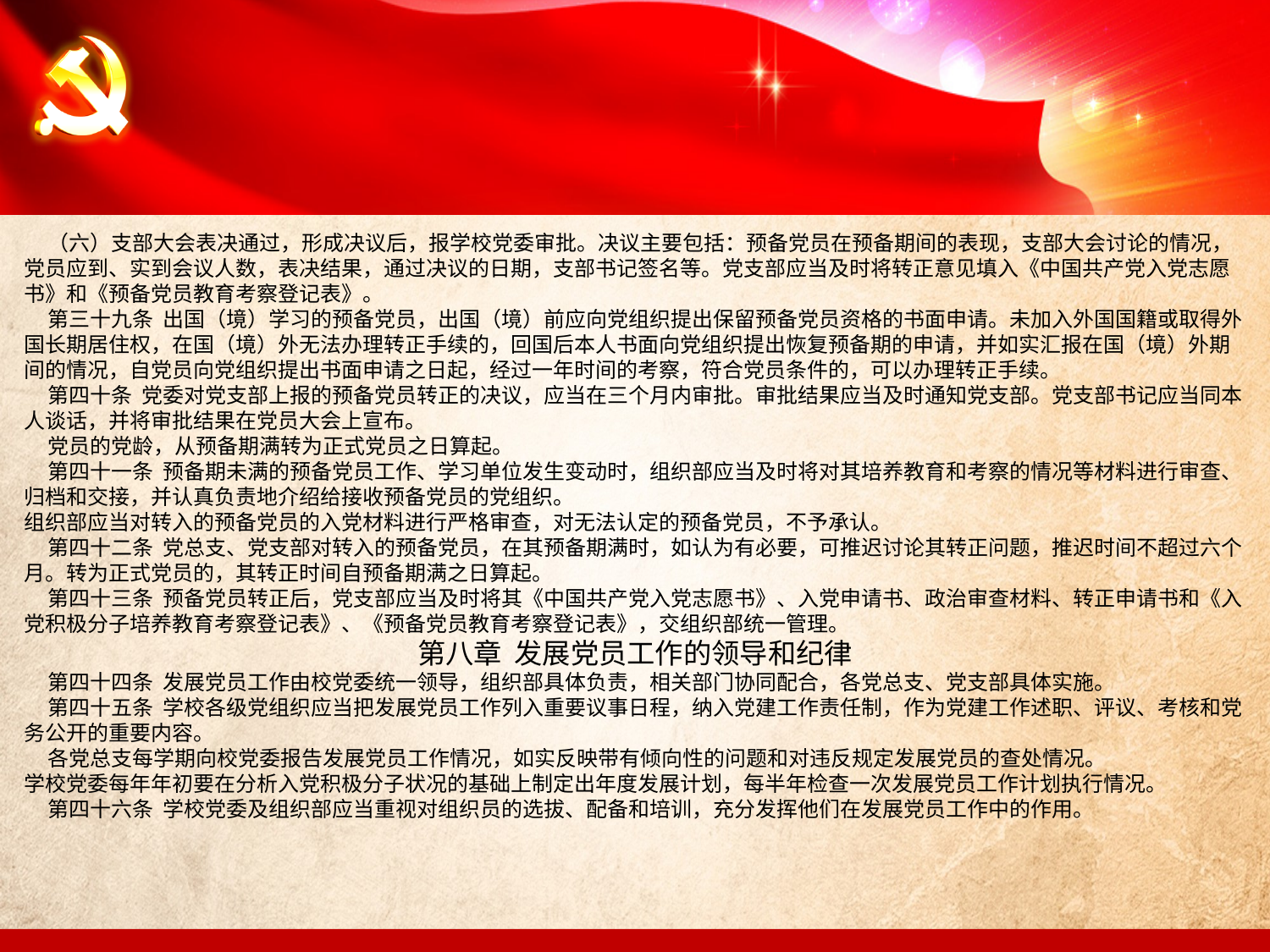

（六）支部大会表决通过，形成决议后，报学校党委审批。决议主要包括：预备党员在预备期间的表现，支部大会讨论的情况，党员应到、实到会议人数，表决结果，通过决议的日期，支部书记签名等。党支部应当及时将转正意见填入《中国共产党入党志愿书》和《预备党员教育考察登记表》。
    第三十九条  出国（境）学习的预备党员，出国（境）前应向党组织提出保留预备党员资格的书面申请。未加入外国国籍或取得外国长期居住权，在国（境）外无法办理转正手续的，回国后本人书面向党组织提出恢复预备期的申请，并如实汇报在国（境）外期间的情况，自党员向党组织提出书面申请之日起，经过一年时间的考察，符合党员条件的，可以办理转正手续。
    第四十条  党委对党支部上报的预备党员转正的决议，应当在三个月内审批。审批结果应当及时通知党支部。党支部书记应当同本人谈话，并将审批结果在党员大会上宣布。
    党员的党龄，从预备期满转为正式党员之日算起。
    第四十一条  预备期未满的预备党员工作、学习单位发生变动时，组织部应当及时将对其培养教育和考察的情况等材料进行审查、归档和交接，并认真负责地介绍给接收预备党员的党组织。
组织部应当对转入的预备党员的入党材料进行严格审查，对无法认定的预备党员，不予承认。
    第四十二条  党总支、党支部对转入的预备党员，在其预备期满时，如认为有必要，可推迟讨论其转正问题，推迟时间不超过六个月。转为正式党员的，其转正时间自预备期满之日算起。
    第四十三条  预备党员转正后，党支部应当及时将其《中国共产党入党志愿书》、入党申请书、政治审查材料、转正申请书和《入党积极分子培养教育考察登记表》、《预备党员教育考察登记表》，交组织部统一管理。
第八章  发展党员工作的领导和纪律
    第四十四条  发展党员工作由校党委统一领导，组织部具体负责，相关部门协同配合，各党总支、党支部具体实施。
    第四十五条  学校各级党组织应当把发展党员工作列入重要议事日程，纳入党建工作责任制，作为党建工作述职、评议、考核和党务公开的重要内容。
    各党总支每学期向校党委报告发展党员工作情况，如实反映带有倾向性的问题和对违反规定发展党员的查处情况。
学校党委每年年初要在分析入党积极分子状况的基础上制定出年度发展计划，每半年检查一次发展党员工作计划执行情况。
    第四十六条  学校党委及组织部应当重视对组织员的选拔、配备和培训，充分发挥他们在发展党员工作中的作用。